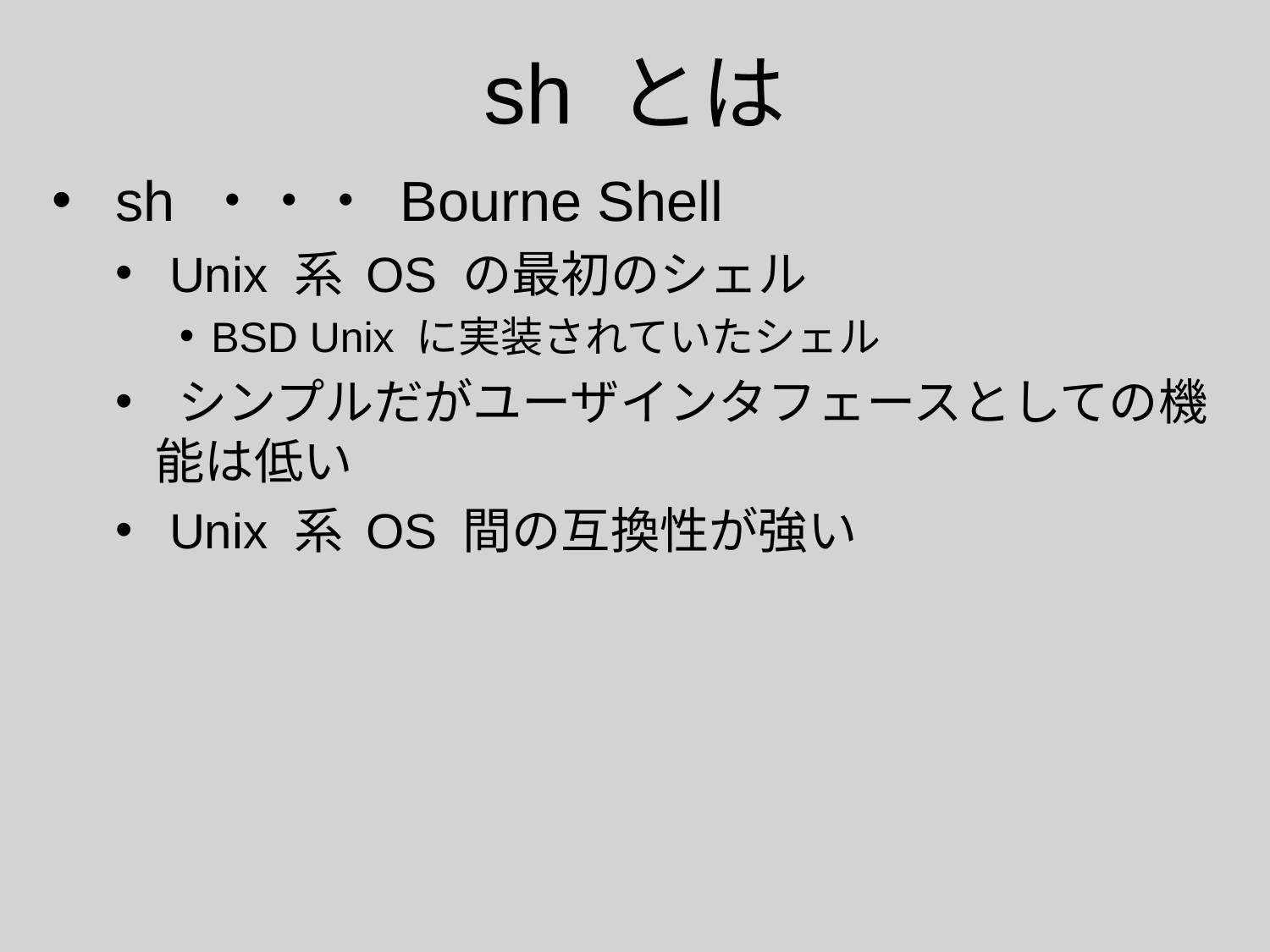

# sh とは
 sh ・・・ Bourne Shell
 Unix 系 OS の最初のシェル
BSD Unix に実装されていたシェル
 シンプルだがユーザインタフェースとしての機能は低い
 Unix 系 OS 間の互換性が強い